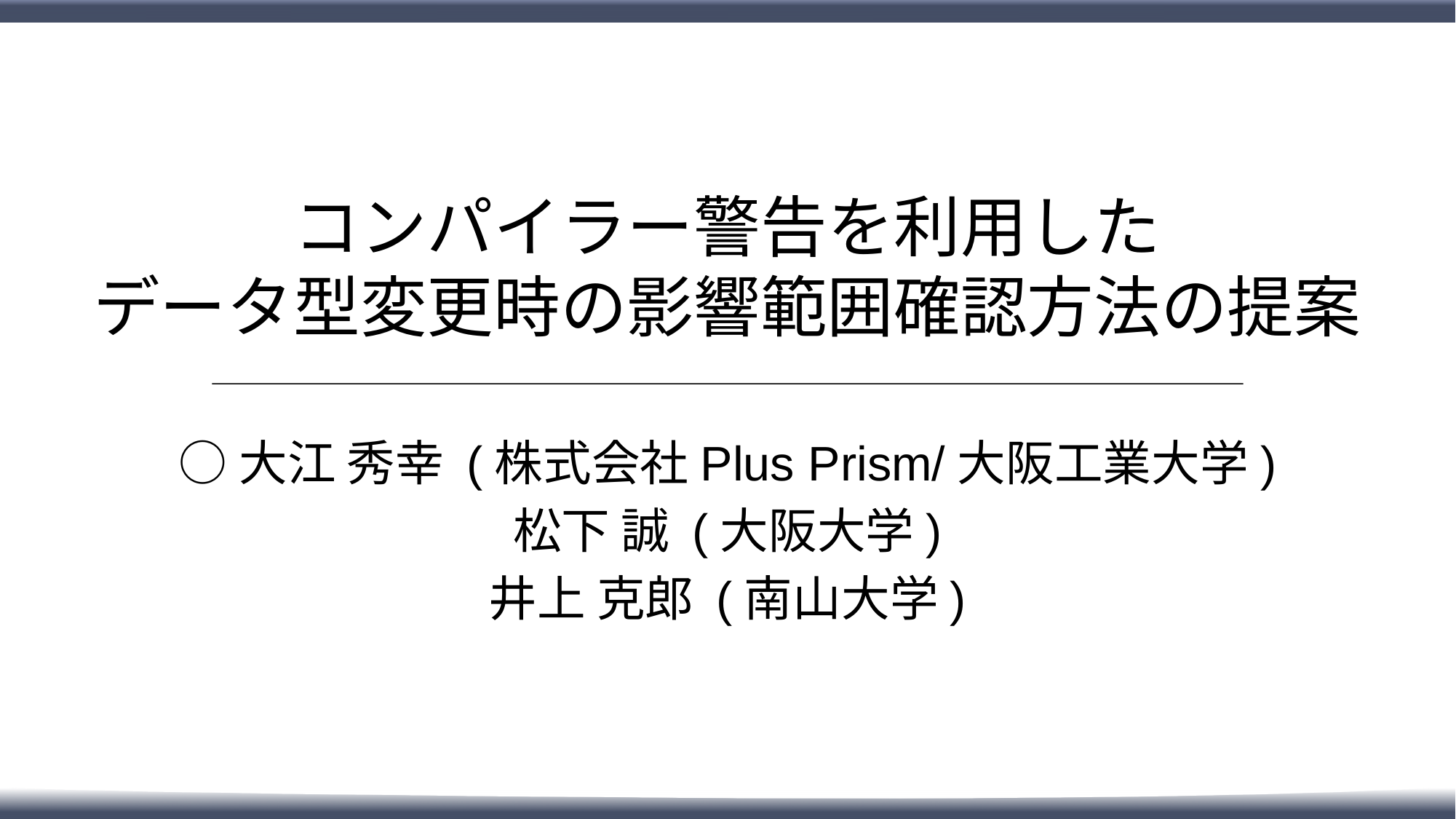

# コンパイラー警告を利用した データ型変更時の影響範囲確認方法の提案
○大江 秀幸 (株式会社Plus Prism/大阪工業大学)
松下 誠 (大阪大学)
井上 克郎 (南山大学)